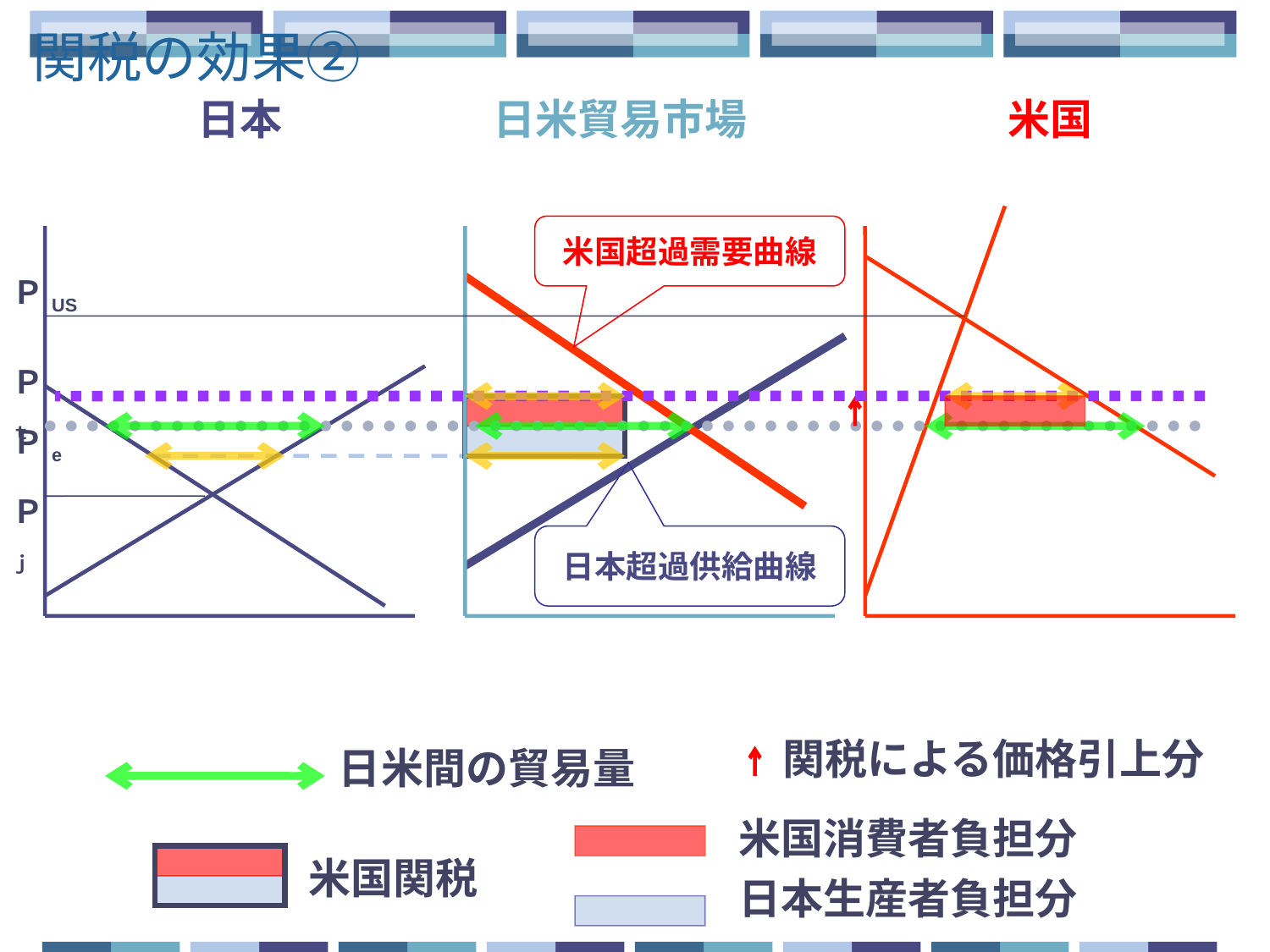

関税の効果②
日本
日米貿易市場
米国

米国超過需要曲線

ＰUS

Ｐｔ

Ｐe

Ｐｊ

日本超過供給曲線
関税による価格引上分
日米間の貿易量

米国消費者負担分

米国関税
日本生産者負担分